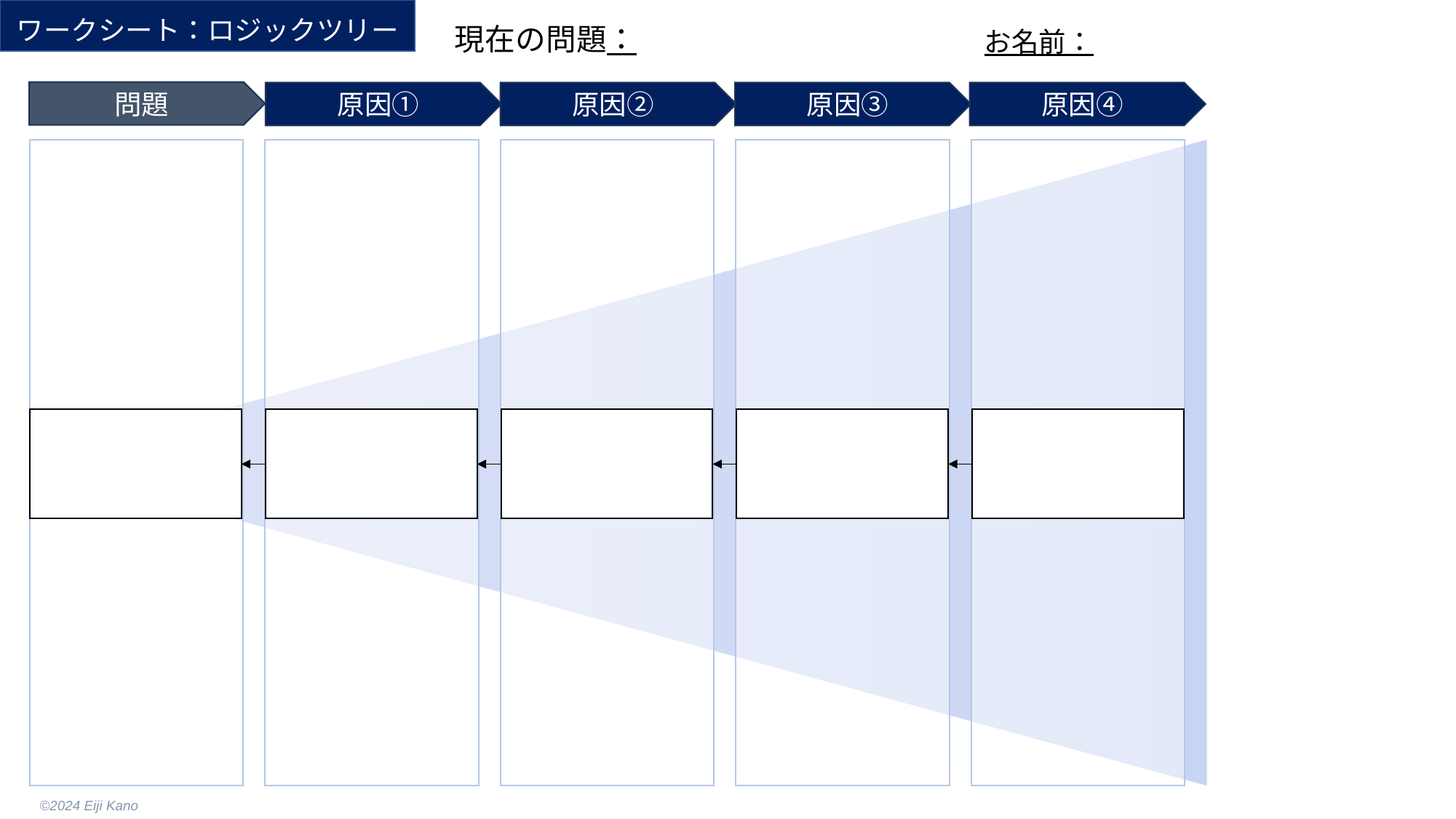

ワークシート：ロジックツリー

現在の問題：
お名前：
問題
原因④
原因③
原因②
原因①